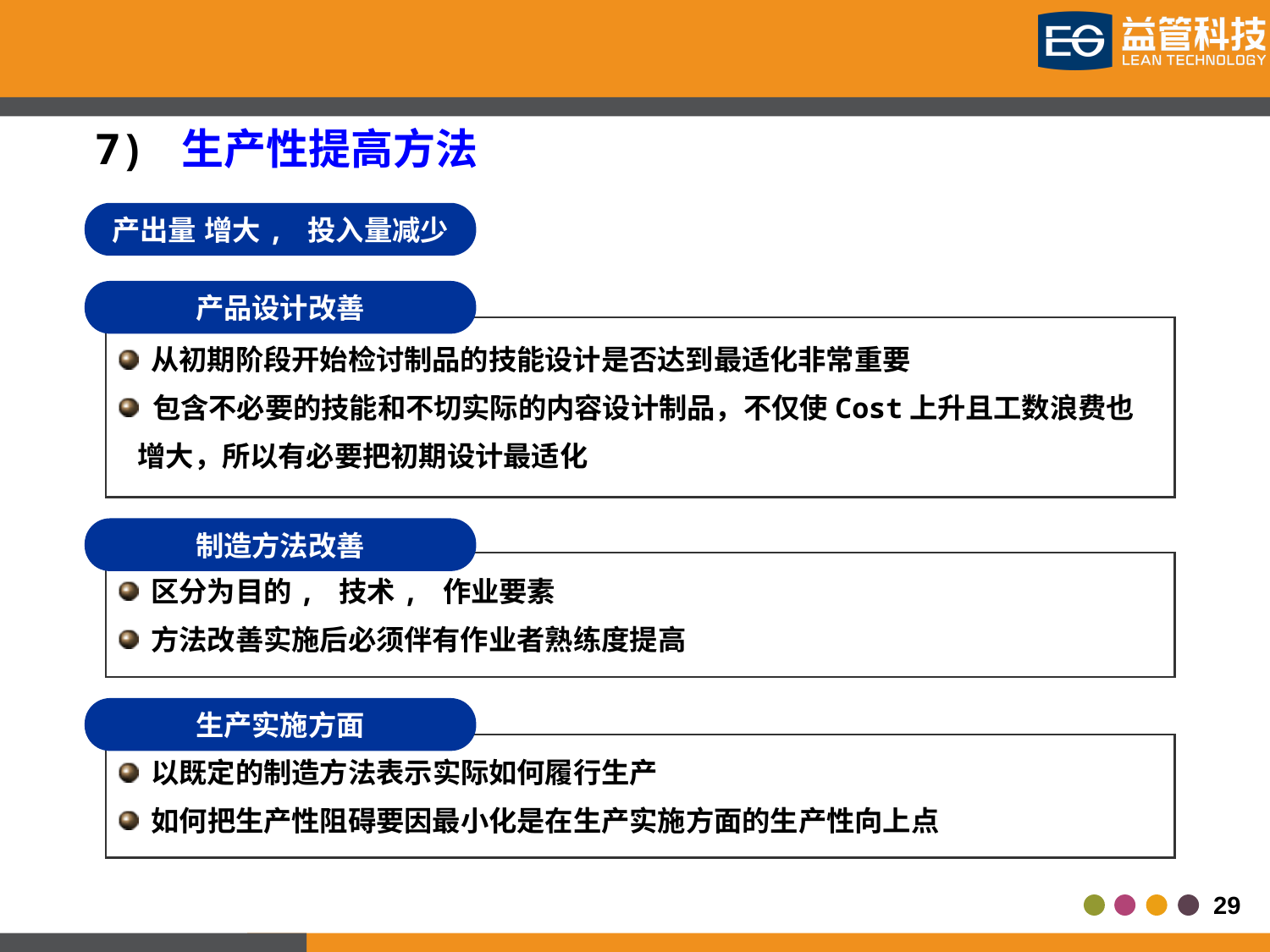

7) 生产性提高方法
产出量 增大, 投入量减少
产品设计改善
 从初期阶段开始检讨制品的技能设计是否达到最适化非常重要
 包含不必要的技能和不切实际的内容设计制品，不仅使Cost上升且工数浪费也
  增大，所以有必要把初期设计最适化
制造方法改善
 区分为目的, 技术, 作业要素
 方法改善实施后必须伴有作业者熟练度提高
生产实施方面
 以既定的制造方法表示实际如何履行生产
 如何把生产性阻碍要因最小化是在生产实施方面的生产性向上点